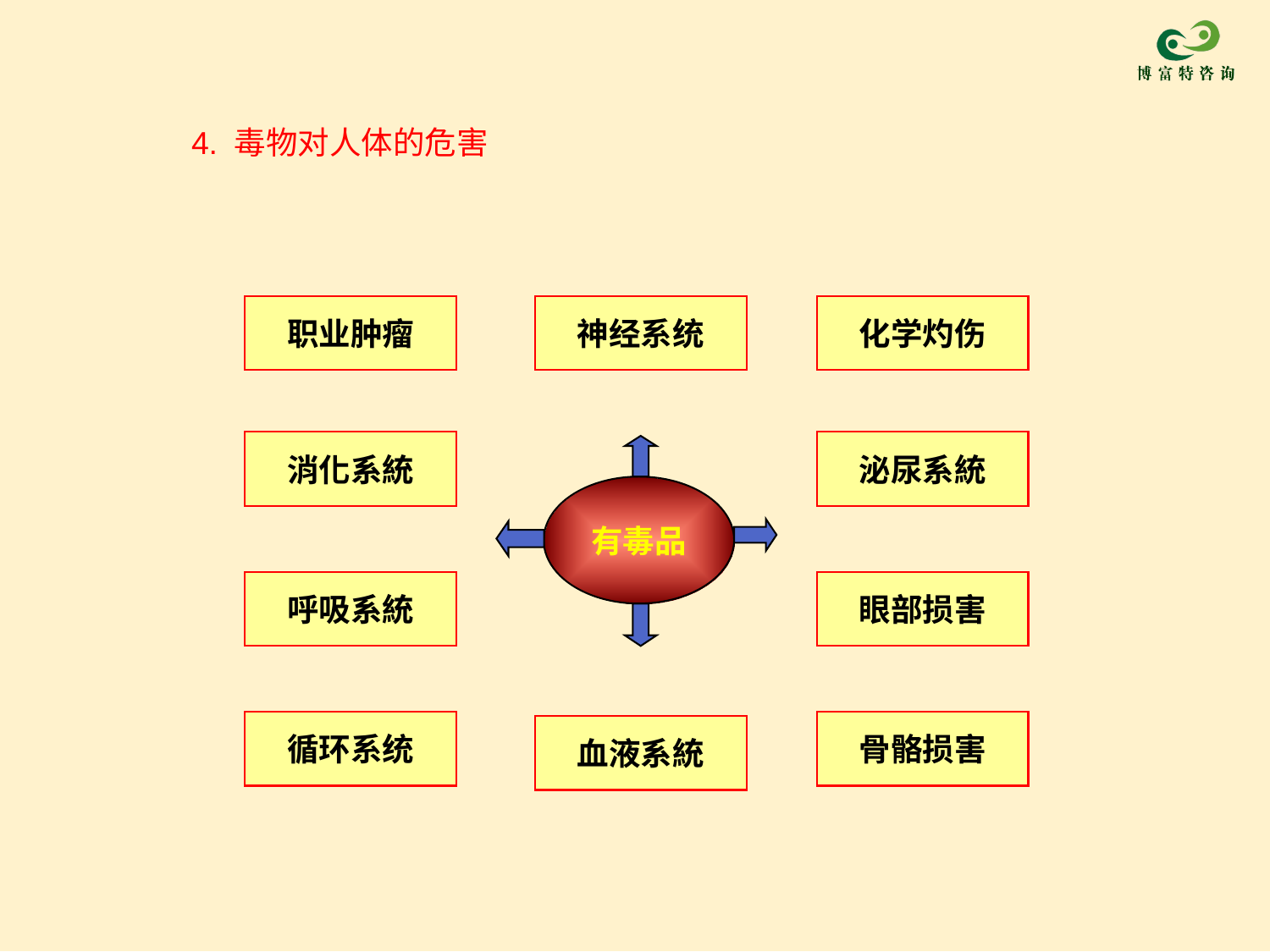

4. 毒物对人体的危害
职业肿瘤
神经系统
化学灼伤
消化系統
泌尿系統

有毒品

呼吸系統
眼部损害
循环系统
骨骼损害
血液系統